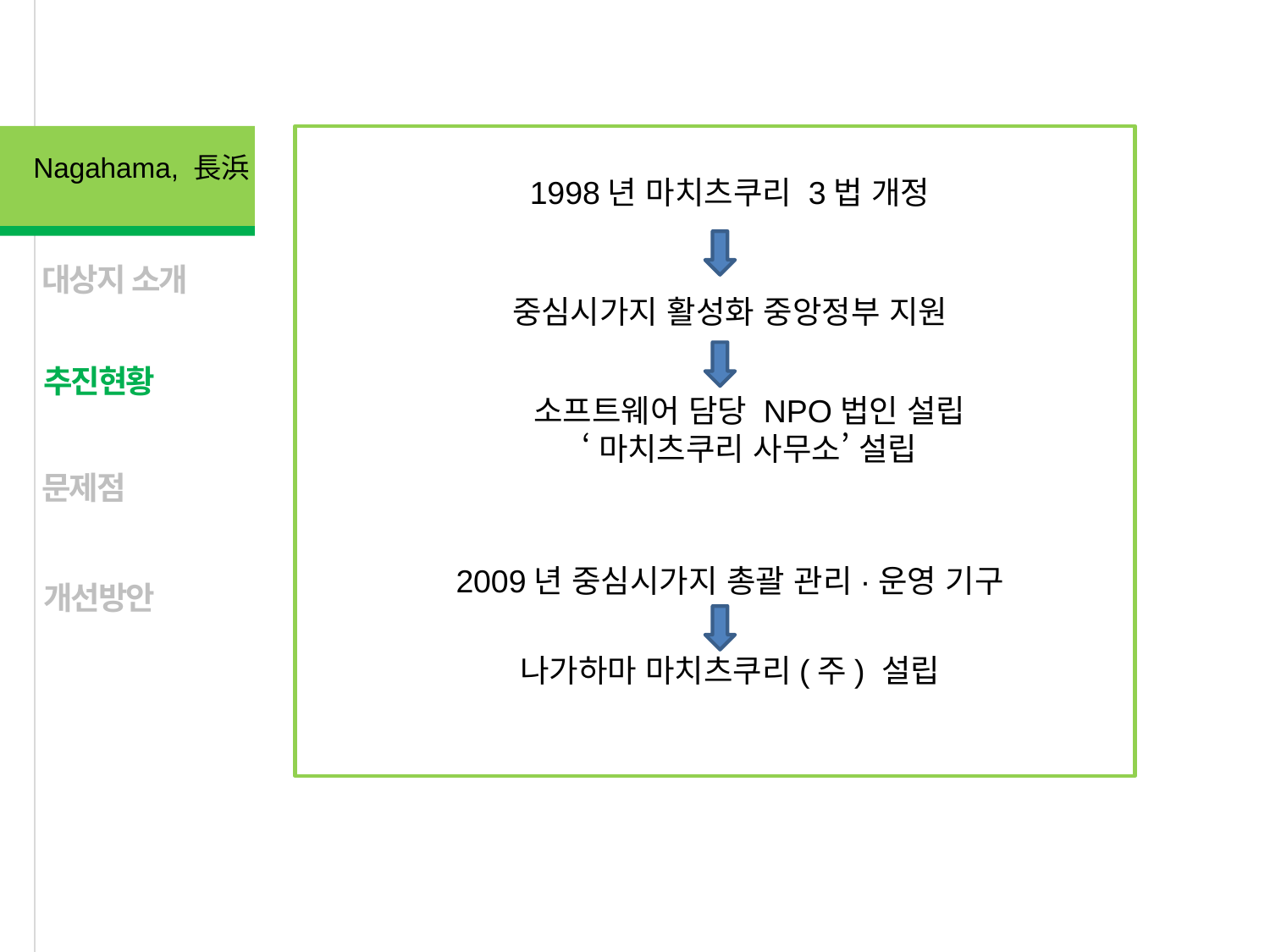

Nagahama, 長浜
1998년 마치츠쿠리 3법 개정

대상지 소개
중심시가지 활성화 중앙정부 지원

추진현황
소프트웨어 담당 NPO법인 설립
‘마치츠쿠리 사무소’ 설립
문제점
2009년 중심시가지 총괄 관리·운영 기구
개선방안

나가하마 마치츠쿠리(주) 설립